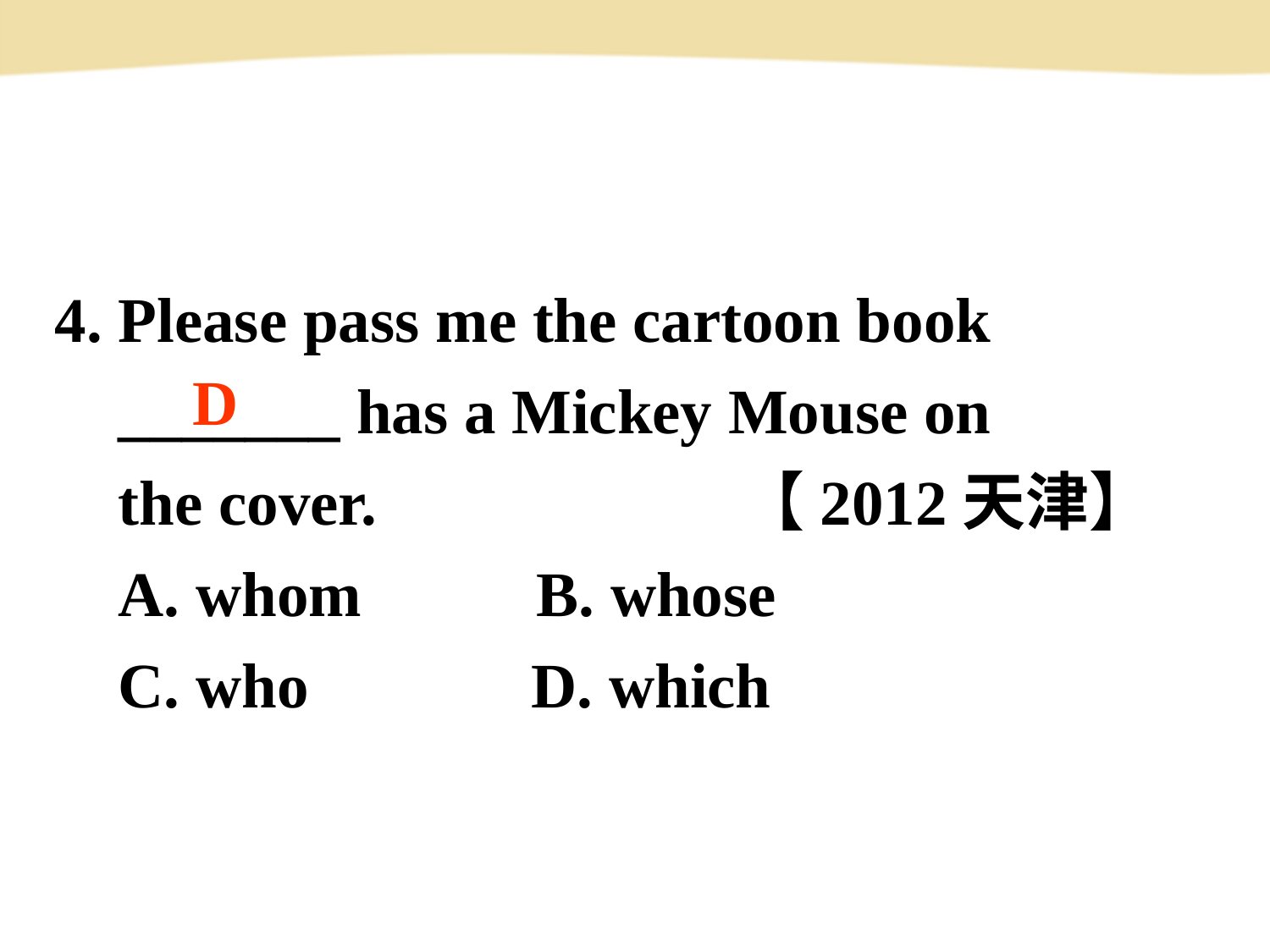

4. Please pass me the cartoon book
    _______ has a Mickey Mouse on
    the cover.                      【2012天津】
    A. whom           B. whose
    C. who              D. which
D